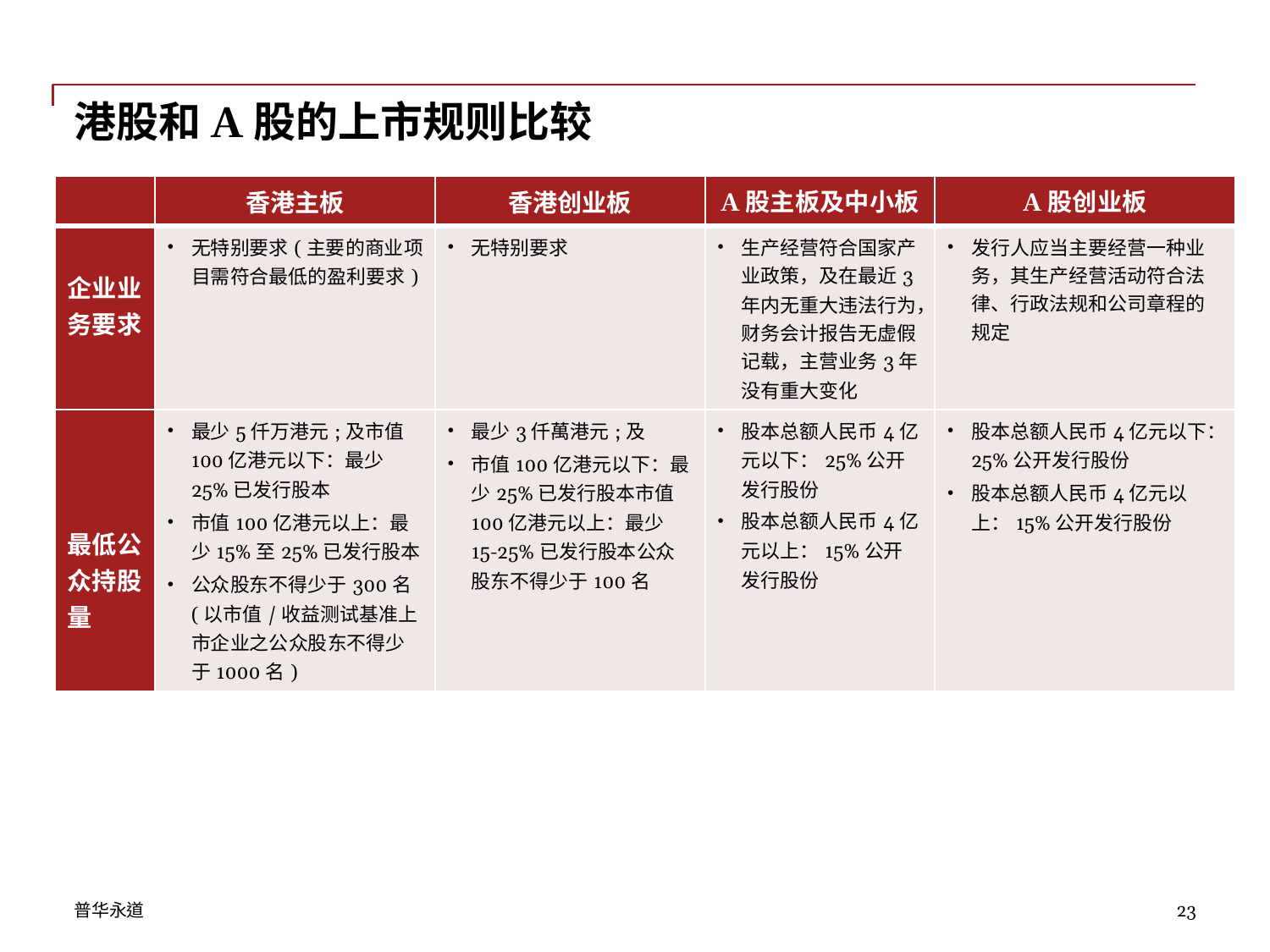

# 港股和A股的上市规则比较
|  | 香港主板 | 香港创业板 | A股主板及中小板 | A股创业板 |
| --- | --- | --- | --- | --- |
| 企业业务要求 | 无特别要求(主要的商业项目需符合最低的盈利要求) | 无特别要求 | 生产经营符合国家产业政策，及在最近3年内无重大违法行为，财务会计报告无虚假记载，主营业务3年没有重大变化 | 发行人应当主要经营一种业务，其生产经营活动符合法律、行政法规和公司章程的规定 |
| 最低公众持股量 | 最少5仟万港元;及市值100亿港元以下：最少25%已发行股本 市值100亿港元以上：最少15%至25%已发行股本 公众股东不得少于300名(以市值/收益测试基准上市企业之公众股东不得少于1000名) | 最少3仟萬港元;及 市值100亿港元以下：最少25%已发行股本市值100亿港元以上：最少15-25%已发行股本公众股东不得少于100名 | 股本总额人民币4亿元以下：25%公开发行股份 股本总额人民币4亿元以上：15%公开发行股份 | 股本总额人民币4亿元以下：25%公开发行股份 股本总额人民币4亿元以上：15%公开发行股份 |
23